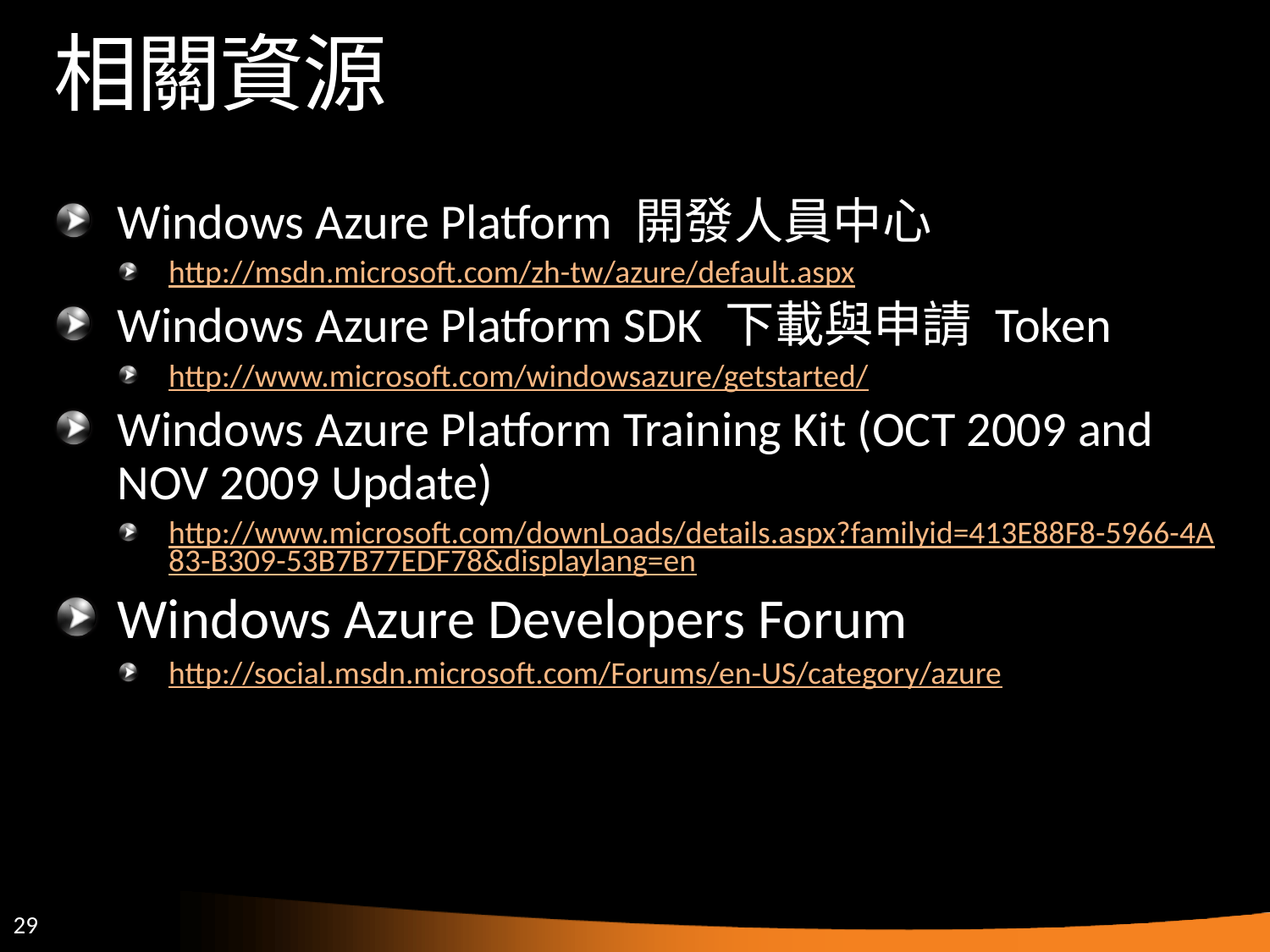

# 相關資源
Windows Azure Platform 開發人員中心
http://msdn.microsoft.com/zh-tw/azure/default.aspx
Windows Azure Platform SDK 下載與申請 Token
http://www.microsoft.com/windowsazure/getstarted/
Windows Azure Platform Training Kit (OCT 2009 and NOV 2009 Update)
http://www.microsoft.com/downLoads/details.aspx?familyid=413E88F8-5966-4A83-B309-53B7B77EDF78&displaylang=en
Windows Azure Developers Forum
http://social.msdn.microsoft.com/Forums/en-US/category/azure